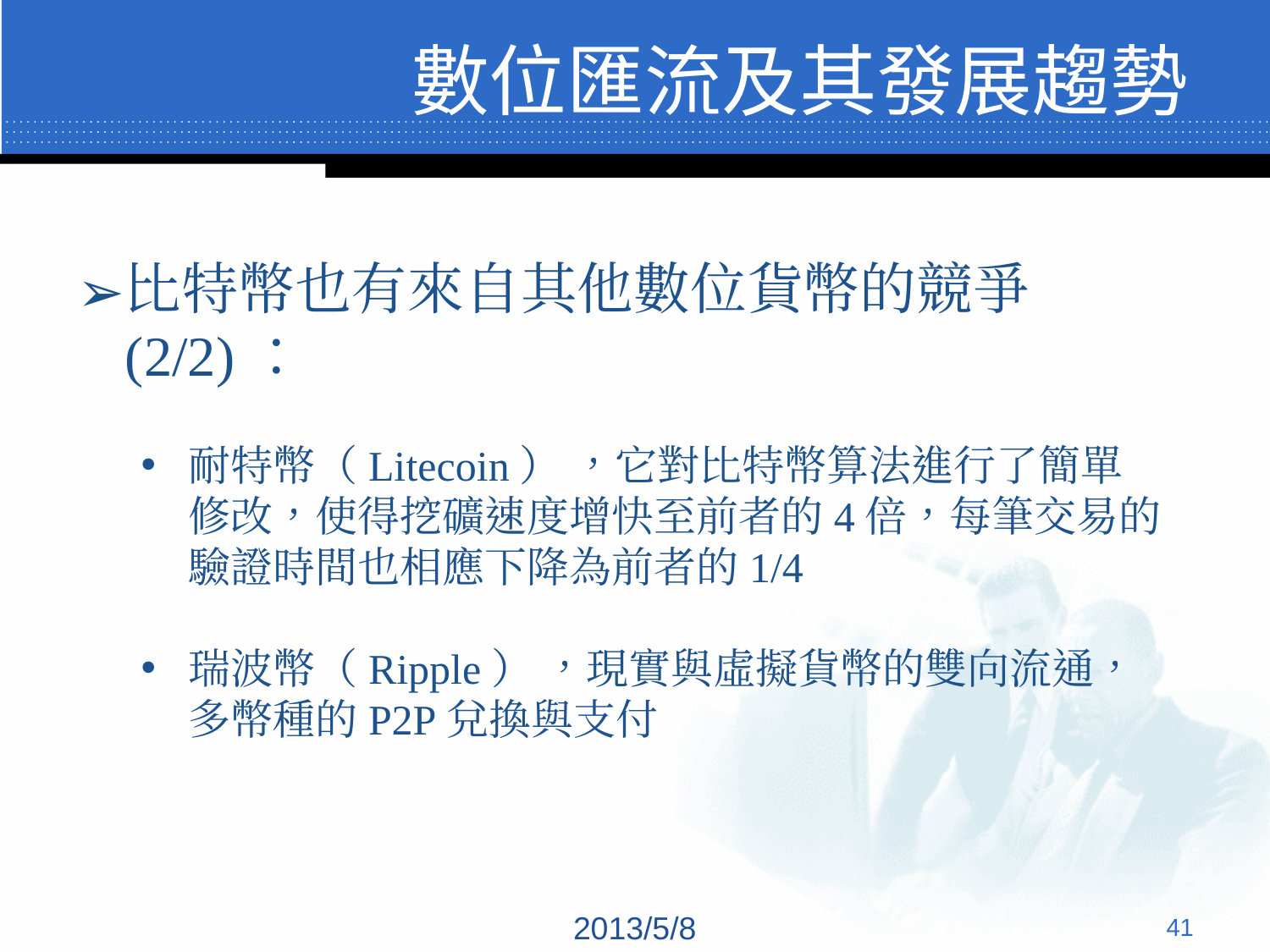

數位匯流及其發展趨勢
比特幣也有來自其他數位貨幣的競爭(2/2)：

耐特幣（Litecoin） ，它對比特幣算法進行了簡單修改，使得挖礦速度增快至前者的4倍，每筆交易的驗證時間也相應下降為前者的1/4

瑞波幣（Ripple） ，現實與虛擬貨幣的雙向流通，多幣種的P2P兌換與支付
2013/5/8
41